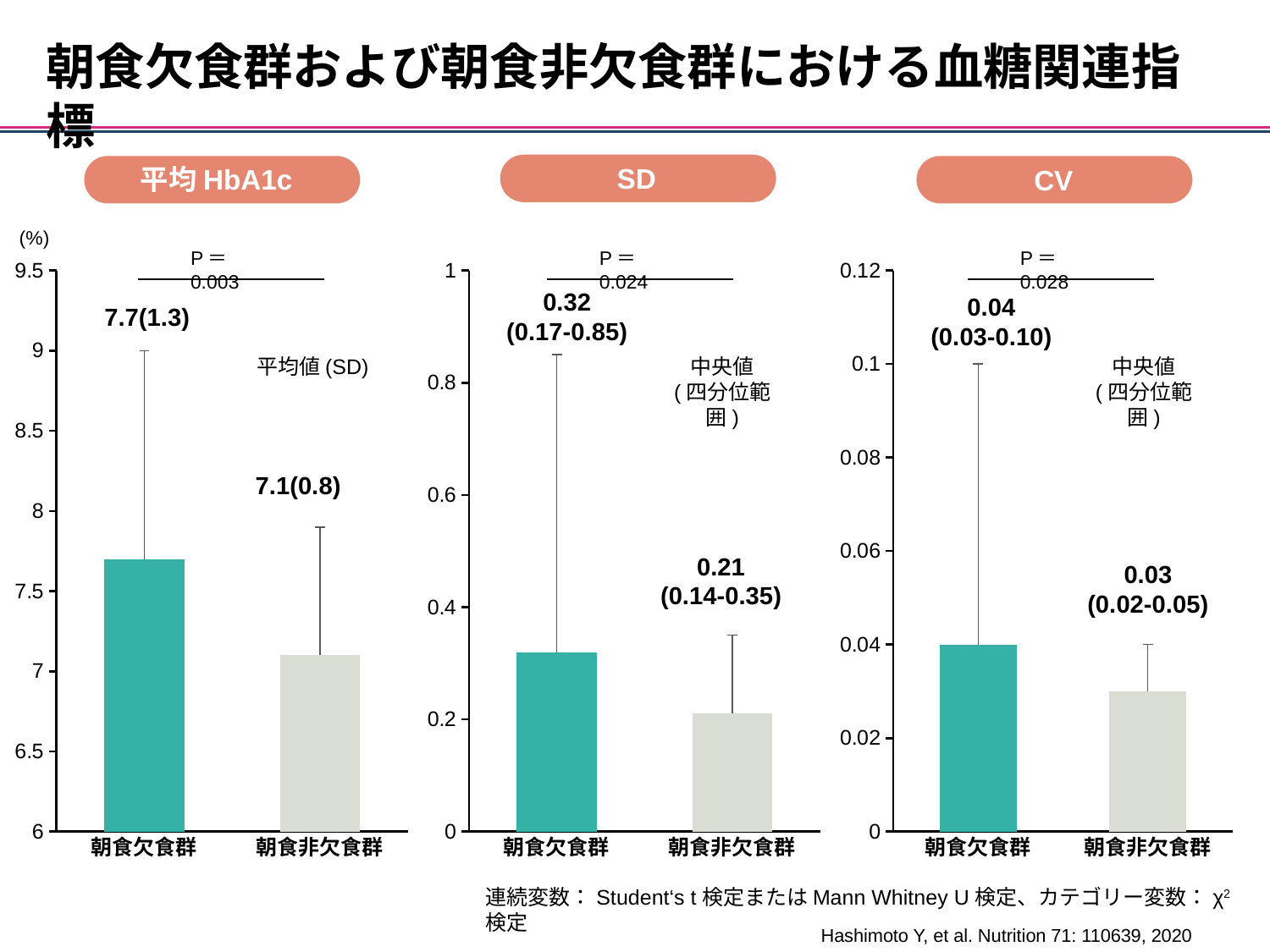

朝食欠食群および朝食非欠食群における血糖関連指標

SD

平均HbA1c

CV
(%)
P＝0.003
P＝0.024
P＝0.028

### Chart

| Category | 系列 1 |
|---|---|
| 朝食欠食群 | 7.7 |
| 朝食非欠食群 | 7.1 |

### Chart

| Category | 系列 1 |
|---|---|
| 朝食欠食群 | 0.32 |
| 朝食非欠食群 | 0.21 |

### Chart

| Category | 系列 1 |
|---|---|
| 朝食欠食群 | 0.04 |
| 朝食非欠食群 | 0.03 |
0.32
(0.17-0.85)
0.04
(0.03-0.10)
7.7(1.3)
平均値(SD)
中央値
(四分位範囲)
中央値
(四分位範囲)
7.1(0.8)
0.21
(0.14-0.35)
0.03
(0.02-0.05)
連続変数：Student‘s t検定またはMann Whitney U検定、カテゴリー変数：χ2検定
Hashimoto Y, et al. Nutrition 71: 110639, 2020